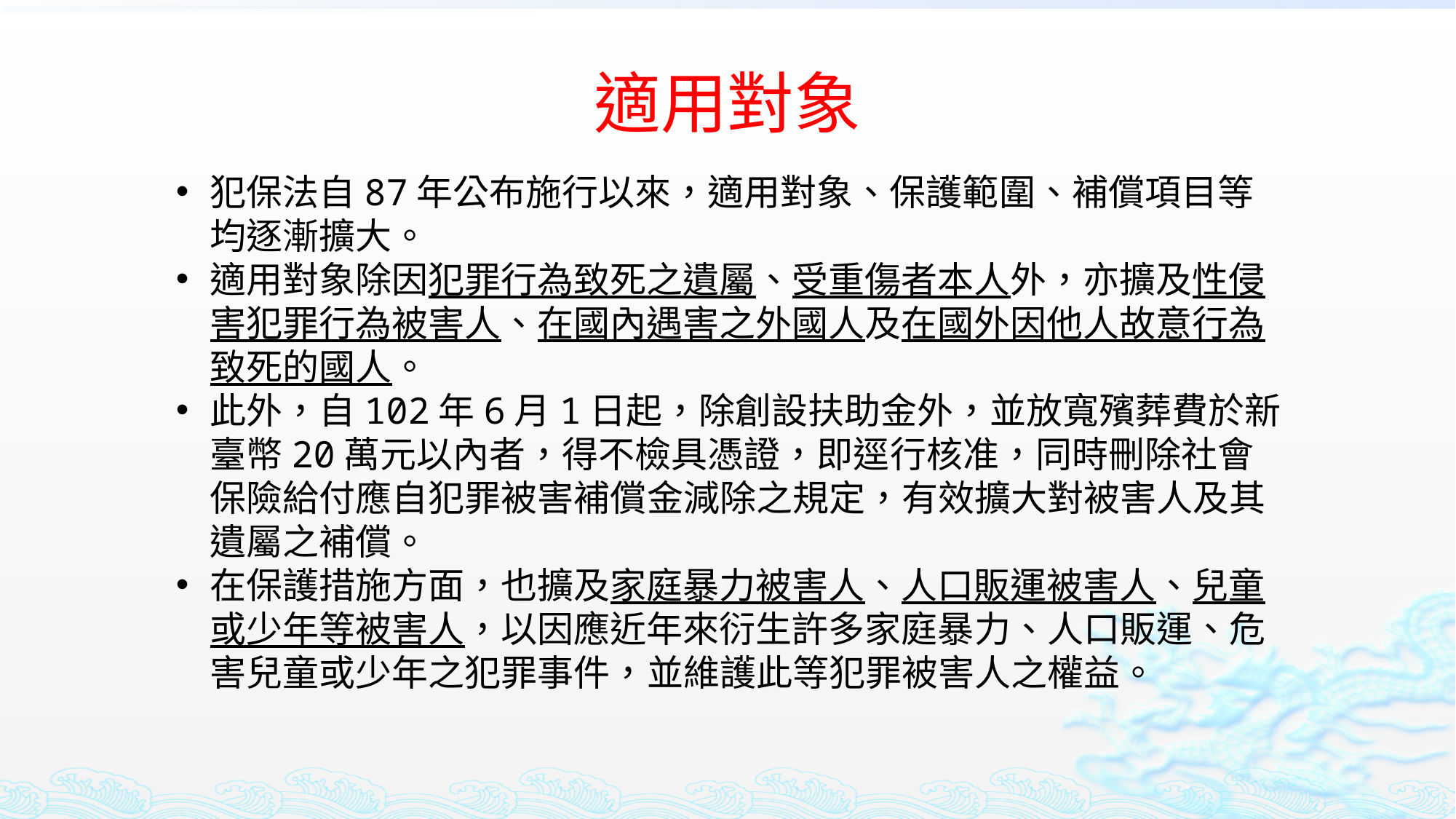

# 適用對象
犯保法自87年公布施行以來，適用對象、保護範圍、補償項目等均逐漸擴大。
適用對象除因犯罪行為致死之遺屬、受重傷者本人外，亦擴及性侵害犯罪行為被害人、在國內遇害之外國人及在國外因他人故意行為致死的國人。
此外，自102年6月1日起，除創設扶助金外，並放寬殯葬費於新臺幣20萬元以內者，得不檢具憑證，即逕行核准，同時刪除社會保險給付應自犯罪被害補償金減除之規定，有效擴大對被害人及其遺屬之補償。
在保護措施方面，也擴及家庭暴力被害人、人口販運被害人、兒童或少年等被害人，以因應近年來衍生許多家庭暴力、人口販運、危害兒童或少年之犯罪事件，並維護此等犯罪被害人之權益。